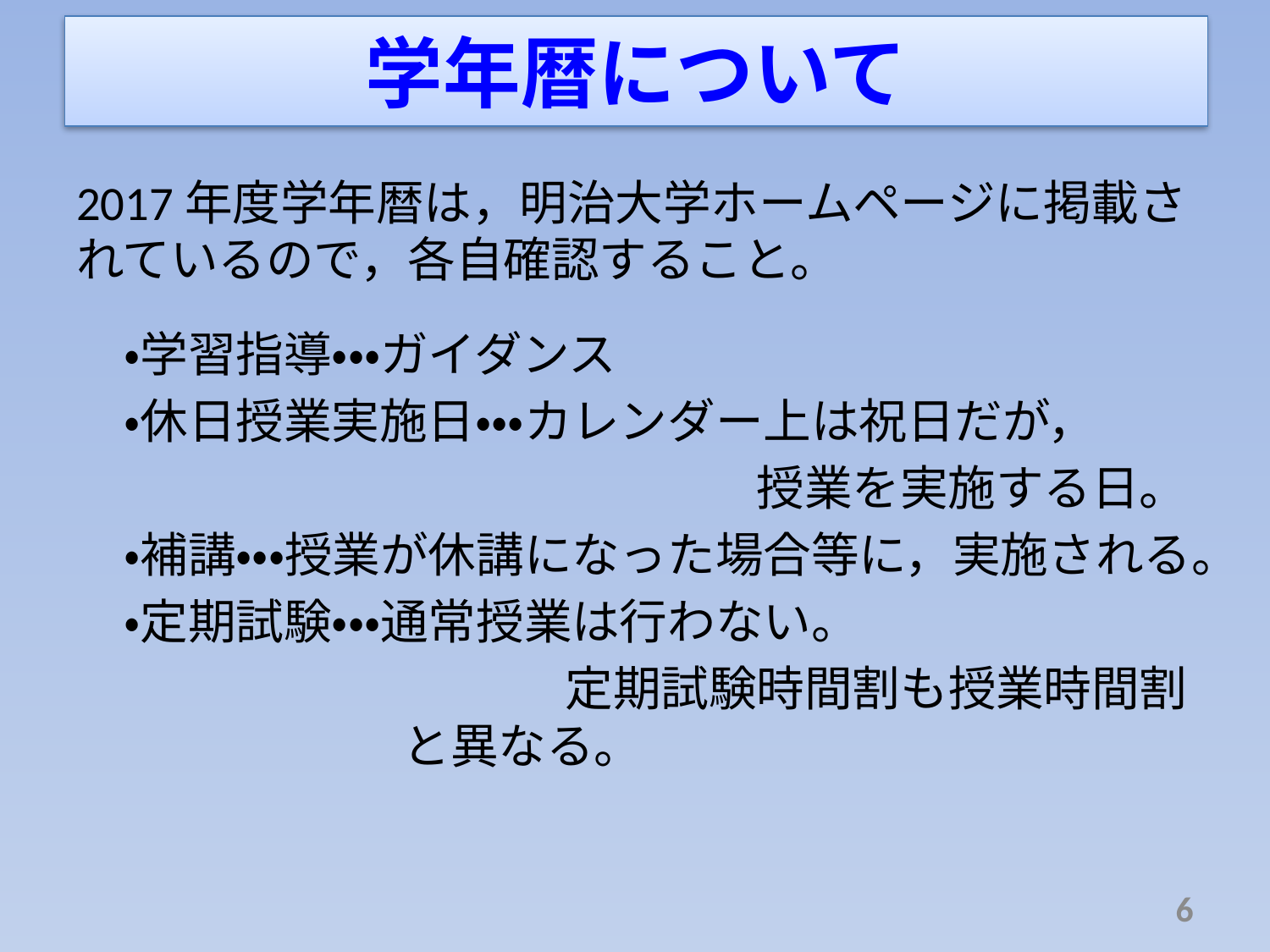

# 学年暦について
2017年度学年暦は，明治大学ホームページに掲載されているので，各自確認すること。

　・学習指導・・・ガイダンス
　・休日授業実施日・・・カレンダー上は祝日だが，
　　　　　　　　　　　　　　 授業を実施する日。
　・補講・・・授業が休講になった場合等に，実施される。
　・定期試験・・・通常授業は行わない。
　　　　　　　　　　 定期試験時間割も授業時間割と異なる。

6